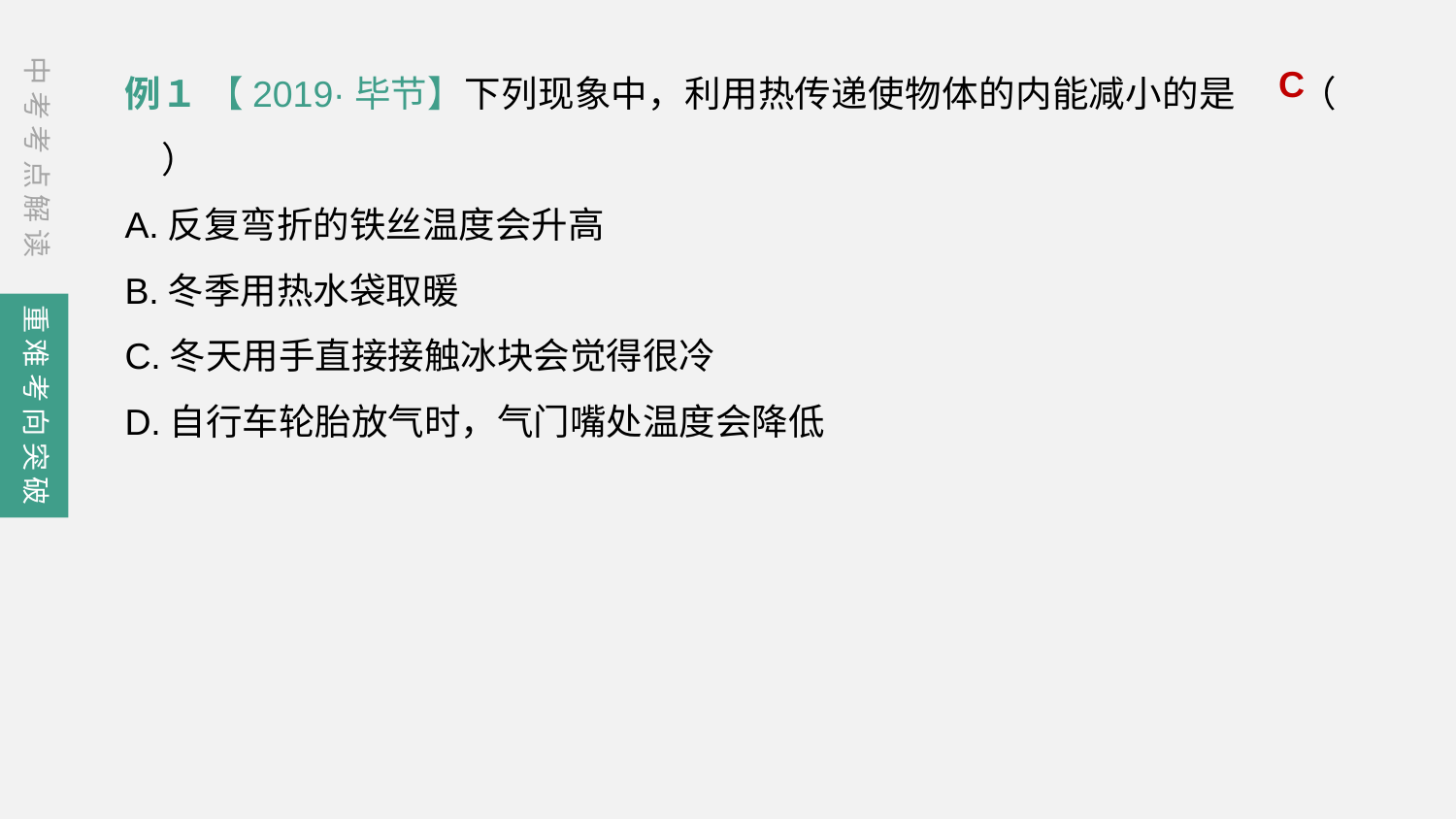

例１ 【2019·毕节】下列现象中，利用热传递使物体的内能减小的是	（　　）
A.反复弯折的铁丝温度会升高
B.冬季用热水袋取暖
C.冬天用手直接接触冰块会觉得很冷
D.自行车轮胎放气时，气门嘴处温度会降低
中考考点解读
C
重难考向突破